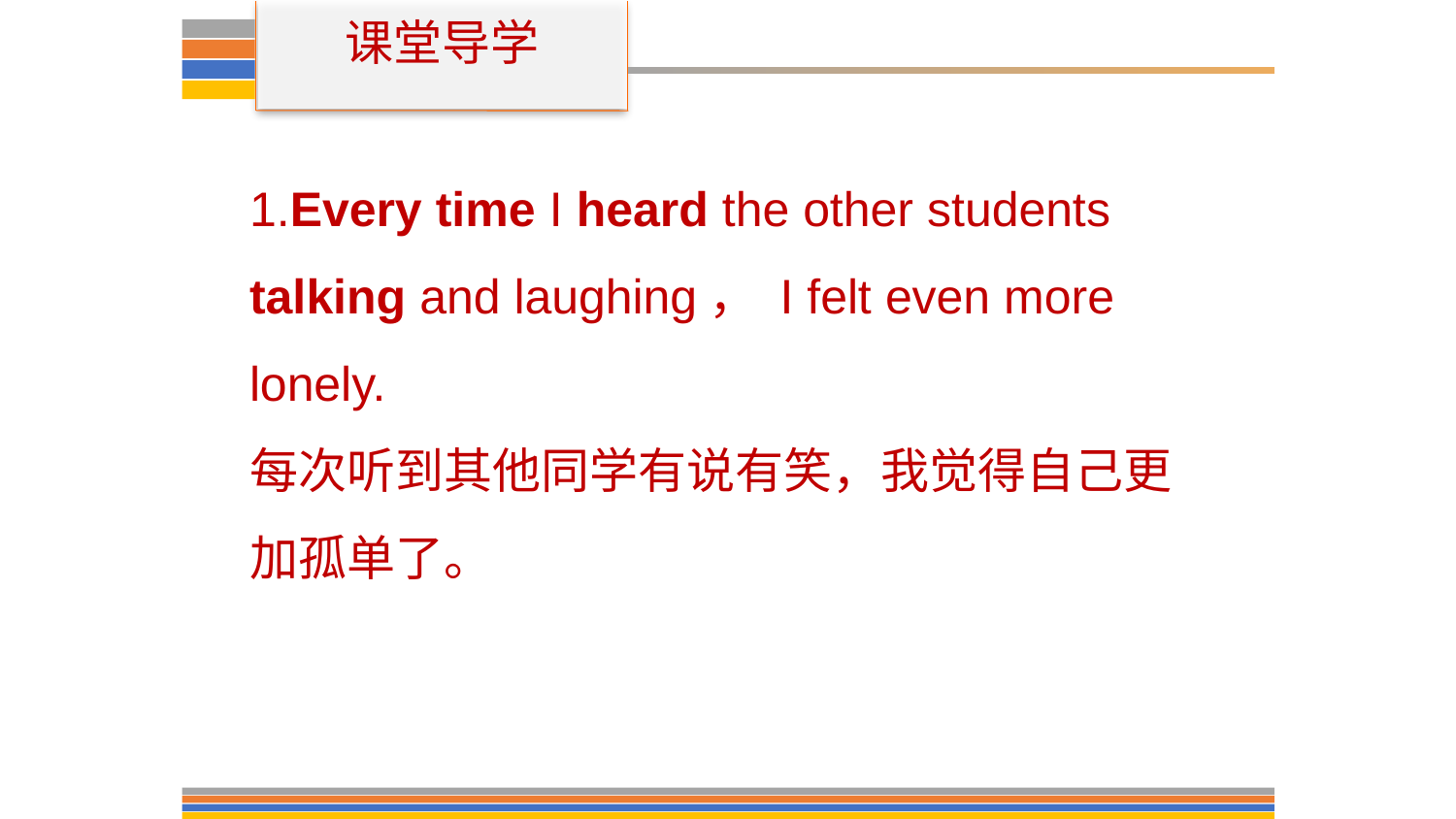

课堂导学

1.Every time I heard the other students talking and laughing， I felt even more lonely.
每次听到其他同学有说有笑，我觉得自己更加孤单了。